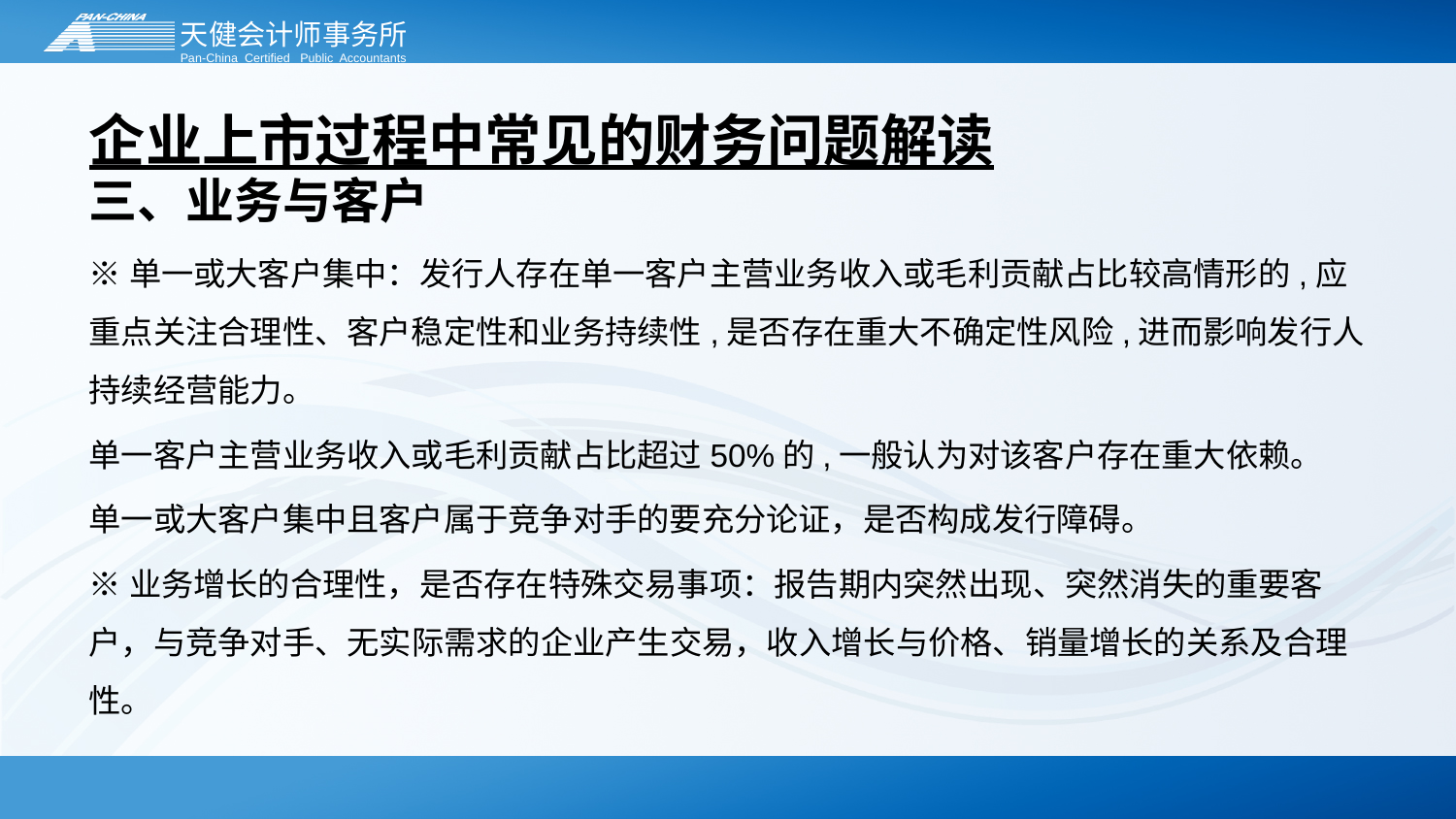

# 企业上市过程中常见的财务问题解读
三、业务与客户
※单一或大客户集中：发行人存在单一客户主营业务收入或毛利贡献占比较高情形的,应重点关注合理性、客户稳定性和业务持续性,是否存在重大不确定性风险,进而影响发行人持续经营能力。
单一客户主营业务收入或毛利贡献占比超过50%的,一般认为对该客户存在重大依赖。
单一或大客户集中且客户属于竞争对手的要充分论证，是否构成发行障碍。
※业务增长的合理性，是否存在特殊交易事项：报告期内突然出现、突然消失的重要客户，与竞争对手、无实际需求的企业产生交易，收入增长与价格、销量增长的关系及合理性。
8